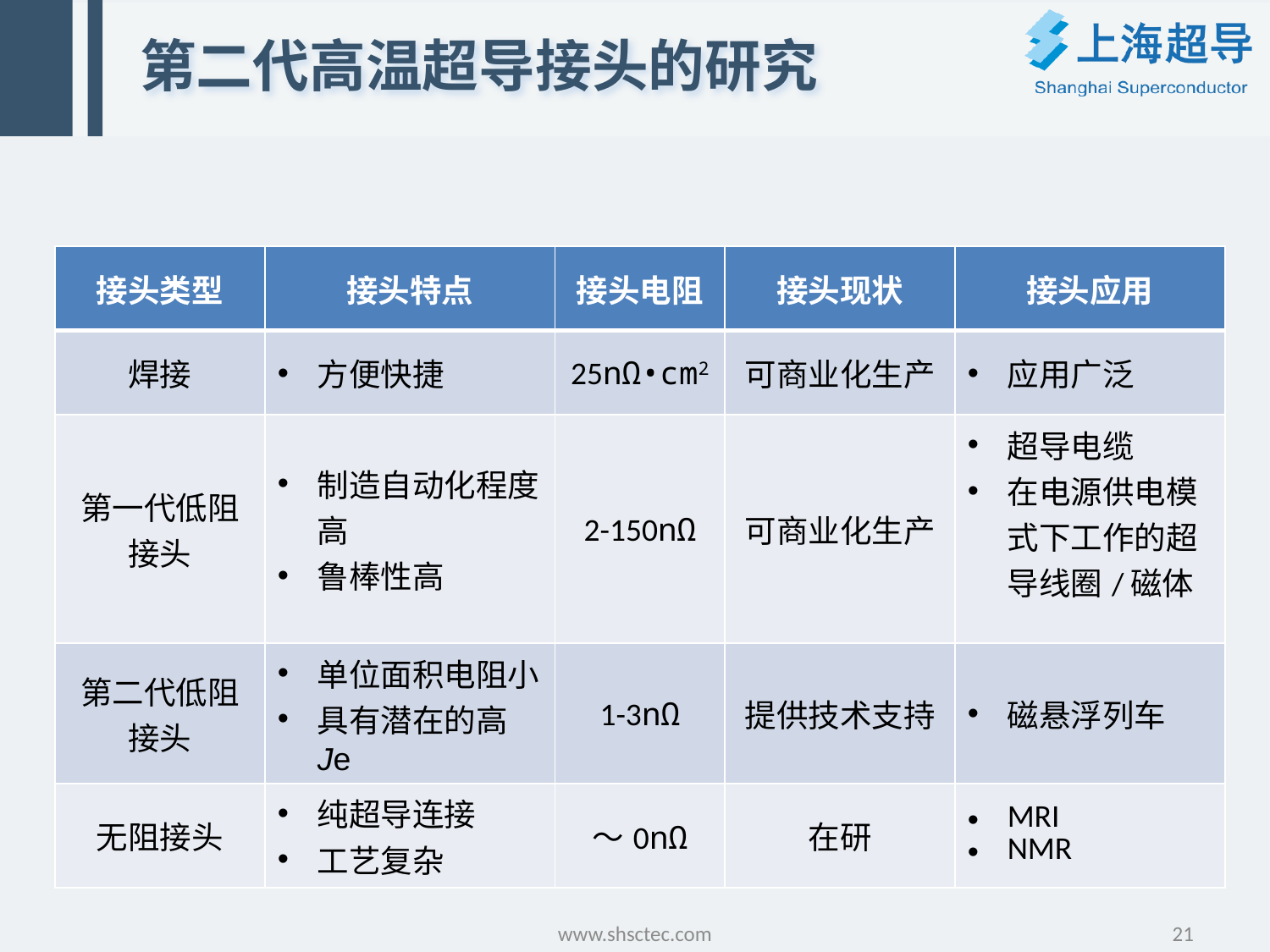

# 第二代高温超导接头的研究
| 接头类型 | 接头特点 | 接头电阻 | 接头现状 | 接头应用 |
| --- | --- | --- | --- | --- |
| 焊接 | 方便快捷 | 25nΩ•cm2 | 可商业化生产 | 应用广泛 |
| 第一代低阻接头 | 制造自动化程度高 鲁棒性高 | 2-150nΩ | 可商业化生产 | 超导电缆 在电源供电模式下工作的超导线圈/磁体 |
| 第二代低阻接头 | 单位面积电阻小 具有潜在的高Je | 1-3nΩ | 提供技术支持 | 磁悬浮列车 |
| 无阻接头 | 纯超导连接 工艺复杂 | ～0nΩ | 在研 | MRI NMR |
www.shsctec.com
21